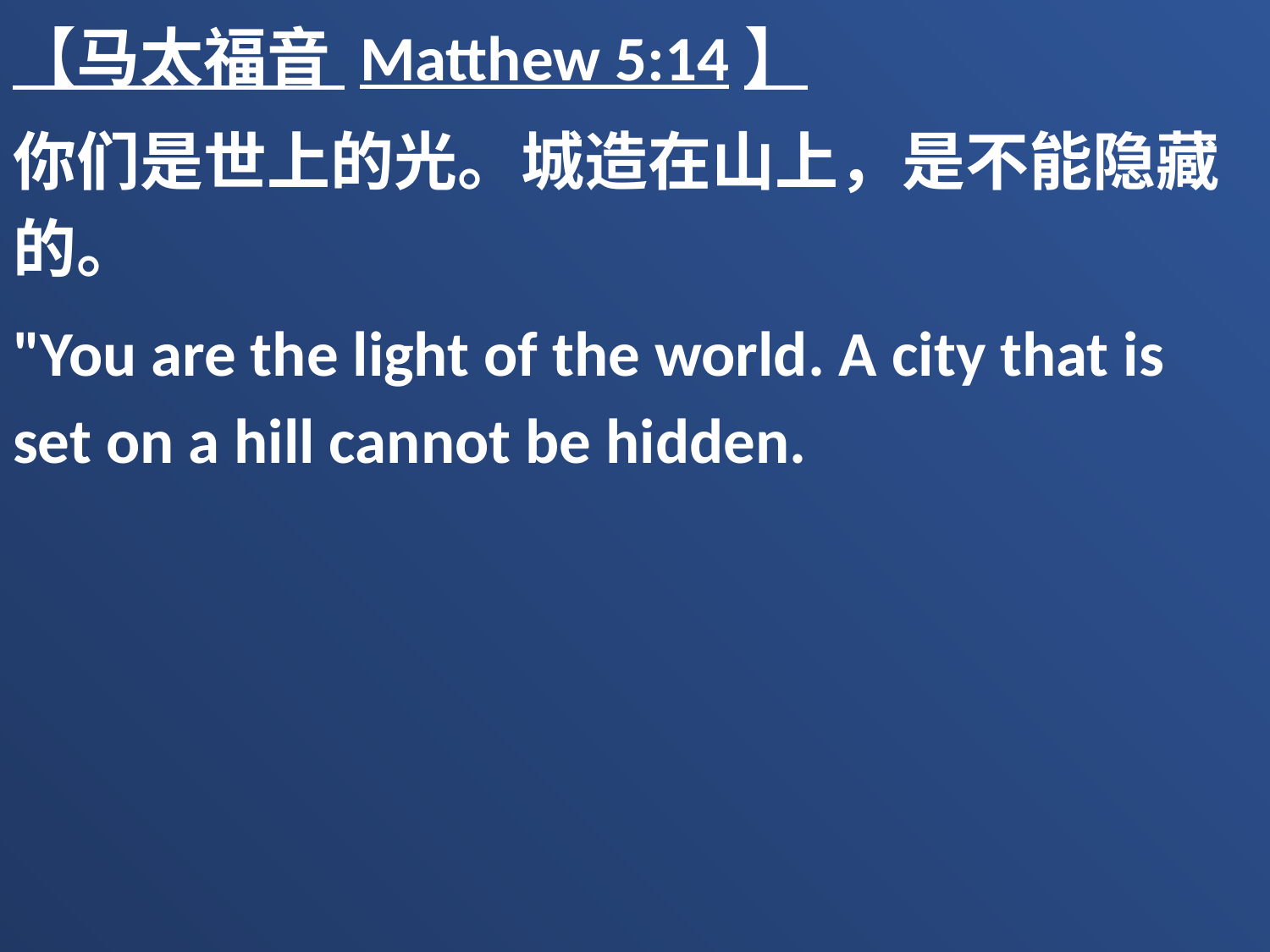

【马太福音 Matthew 5:14】
你们是世上的光。城造在山上，是不能隐藏的。
"You are the light of the world. A city that is set on a hill cannot be hidden.